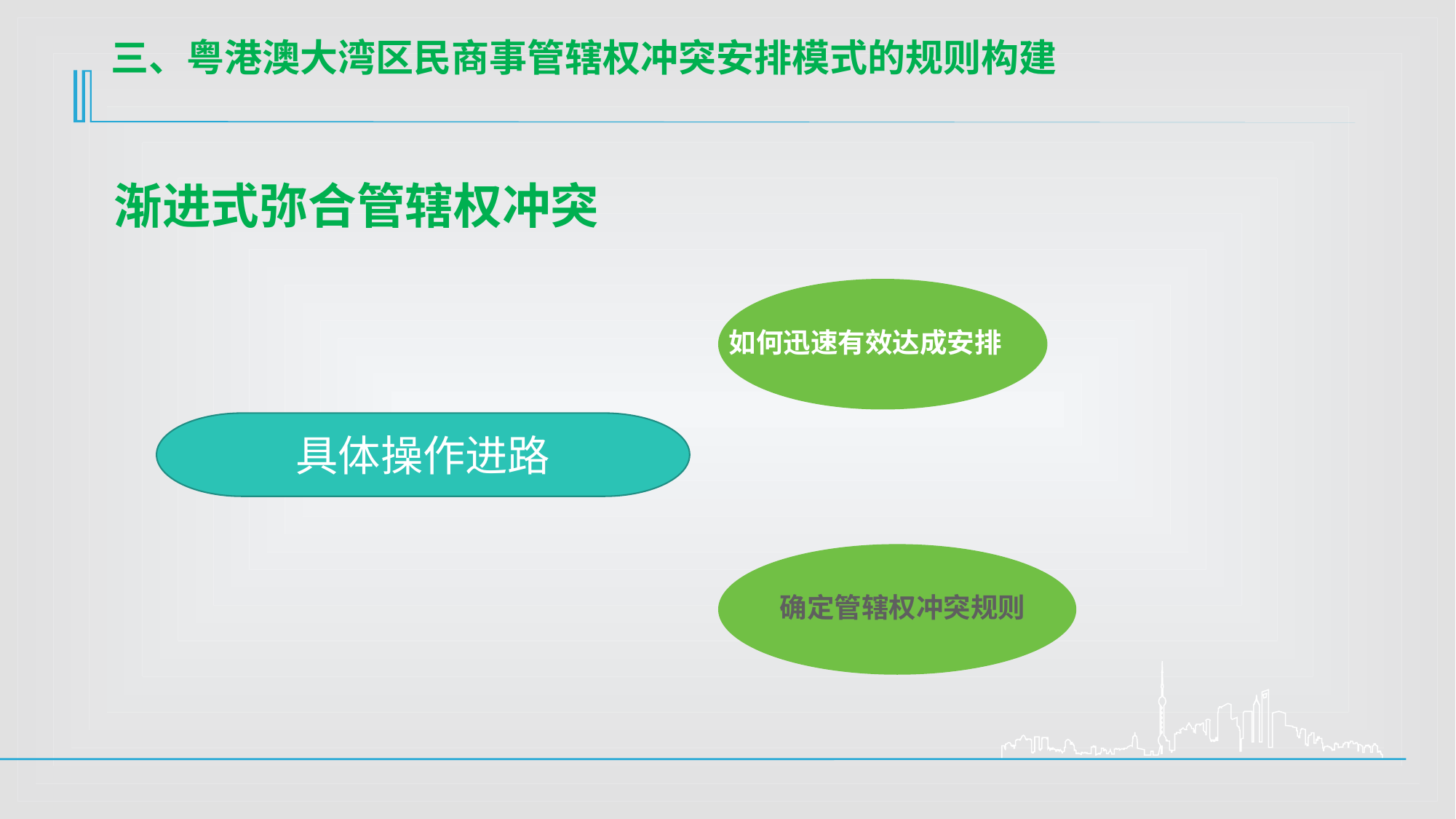

# 三、粤港澳大湾区民商事管辖权冲突安排模式的规则构建
渐进式弥合管辖权冲突

如何迅速有效达成安排

具体操作进路

确定管辖权冲突规则